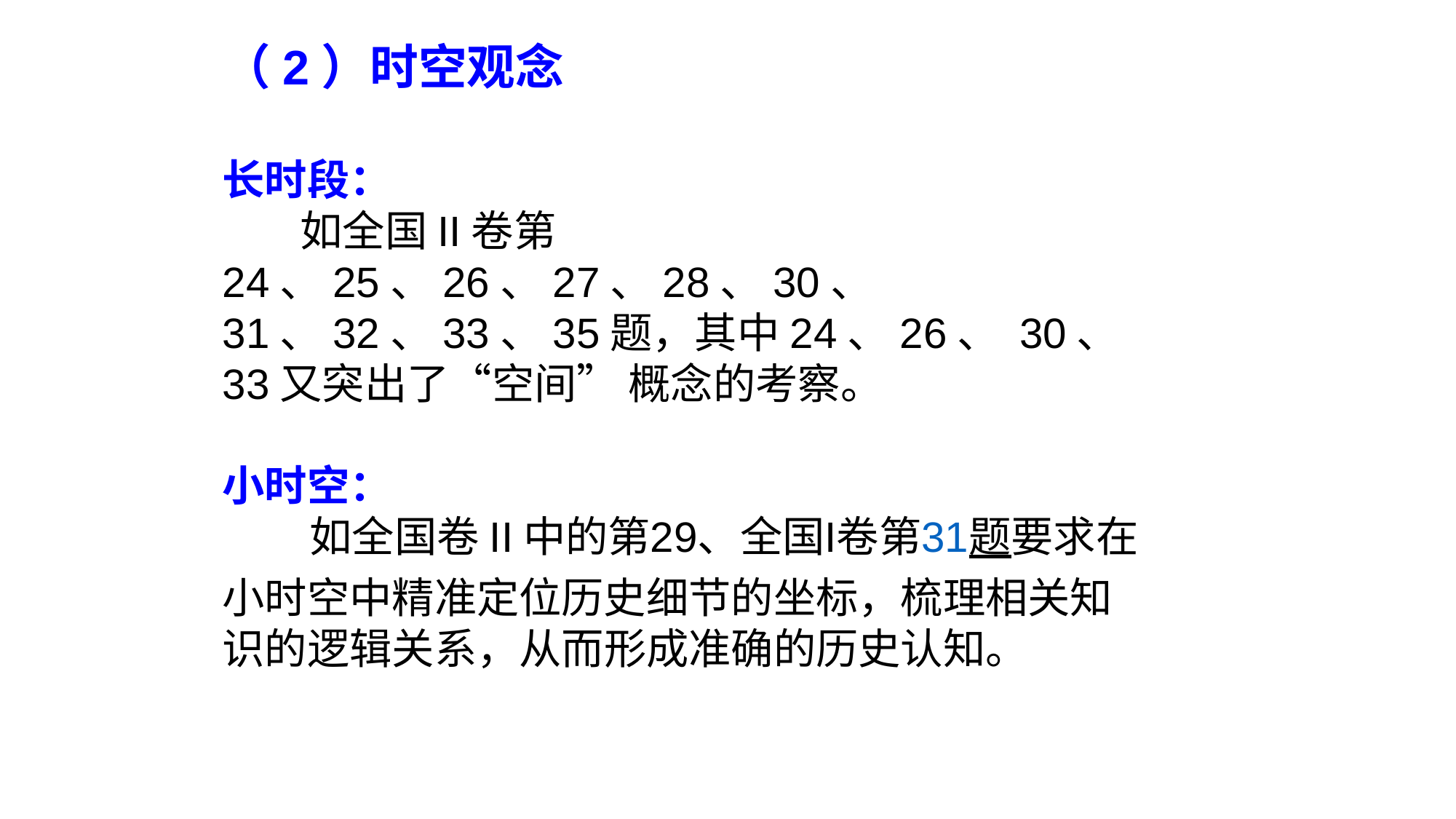

（2）时空观念

长时段：
       如全国II卷第24、25、26、27、28、30、
31、32、33、35题，其中24、26、 30、 33又突出了“空间” 概念的考察。

小时空：
        如全国卷II中的第29、全国I卷第31题要求在小时空中精准定位历史细节的坐标，梳理相关知识的逻辑关系，从而形成准确的历史认知。